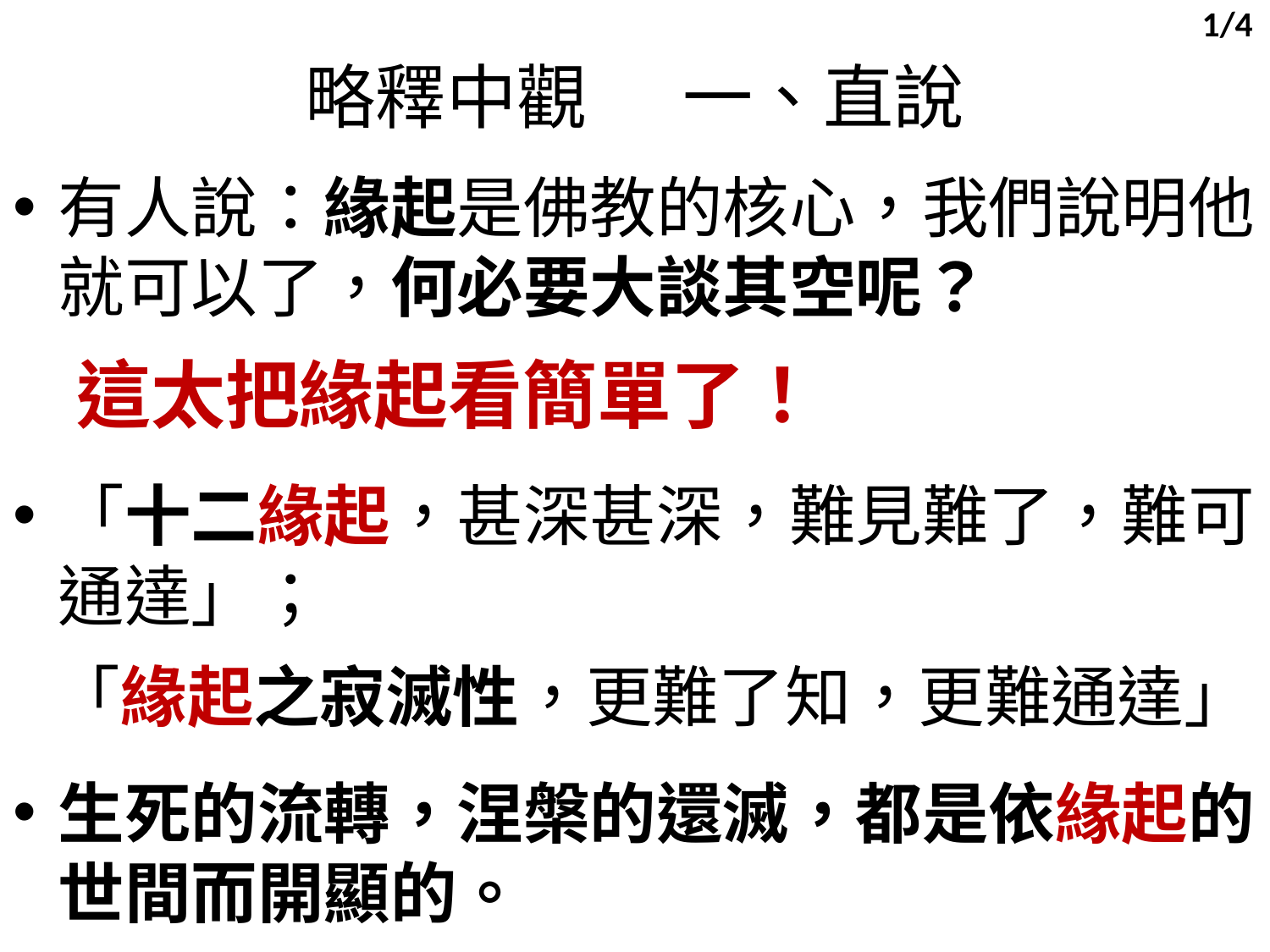

1/4
略釋中觀      一、直說
有人說：緣起是佛教的核心，我們說明他就可以了，何必要大談其空呢？
   這太把緣起看簡單了！
「十二緣起，甚深甚深，難見難了，難可通達」；
  「緣起之寂滅性，更難了知，更難通達」！
生死的流轉，涅槃的還滅，都是依緣起的世間而開顯的。